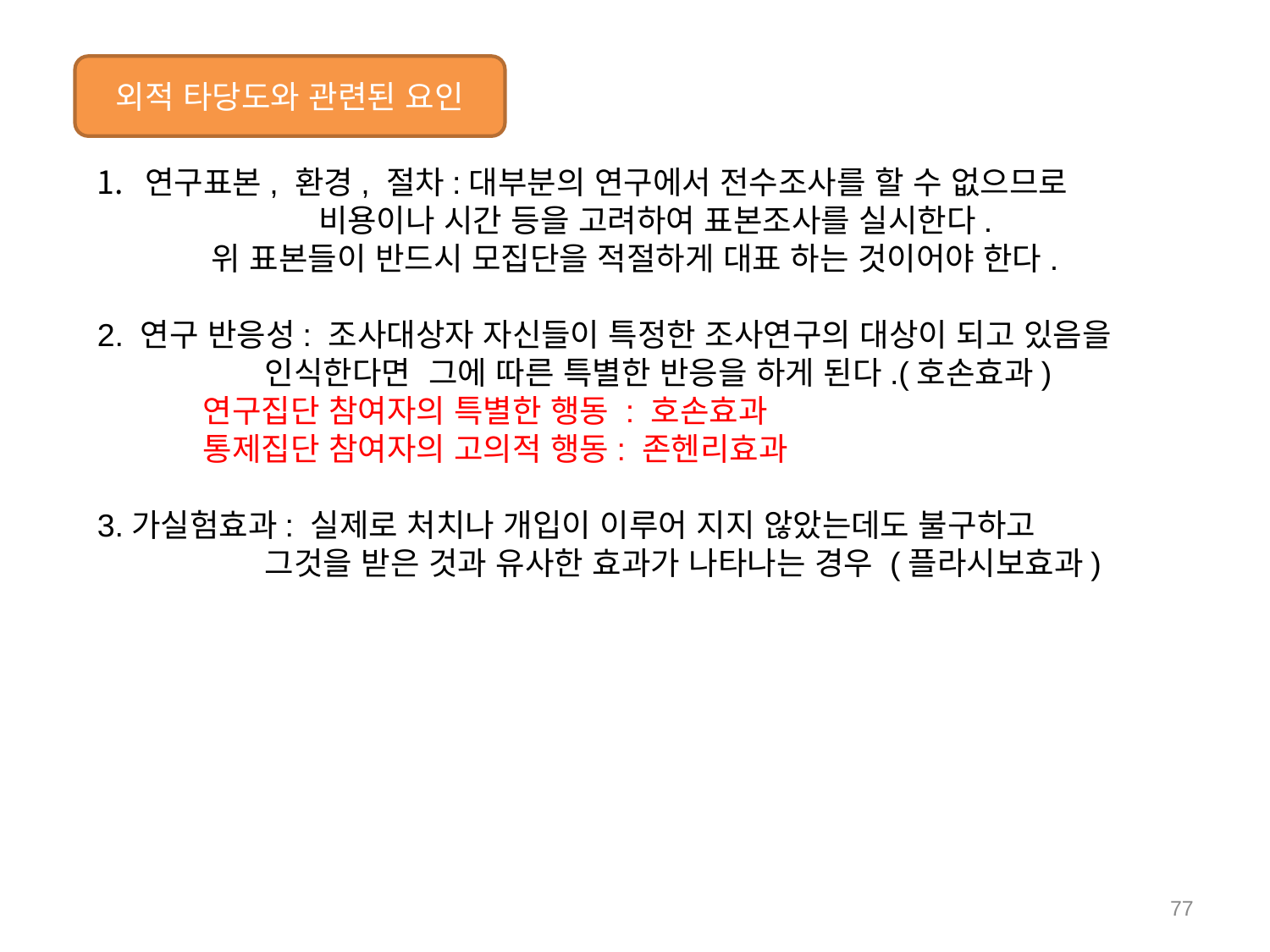

외적 타당도와 관련된 요인
연구표본, 환경, 절차:대부분의 연구에서 전수조사를 할 수 없으므로
                        비용이나 시간 등을 고려하여 표본조사를 실시한다.
            위 표본들이 반드시 모집단을 적절하게 대표 하는 것이어야 한다.

2. 연구 반응성: 조사대상자 자신들이 특정한 조사연구의 대상이 되고 있음을
                  인식한다면  그에 따른 특별한 반응을 하게 된다.(호손효과)
           연구집단 참여자의 특별한 행동 : 호손효과
           통제집단 참여자의 고의적 행동: 존헨리효과

3.가실험효과: 실제로 처치나 개입이 이루어 지지 않았는데도 불구하고
                  그것을 받은 것과 유사한 효과가 나타나는 경우 (플라시보효과)
77